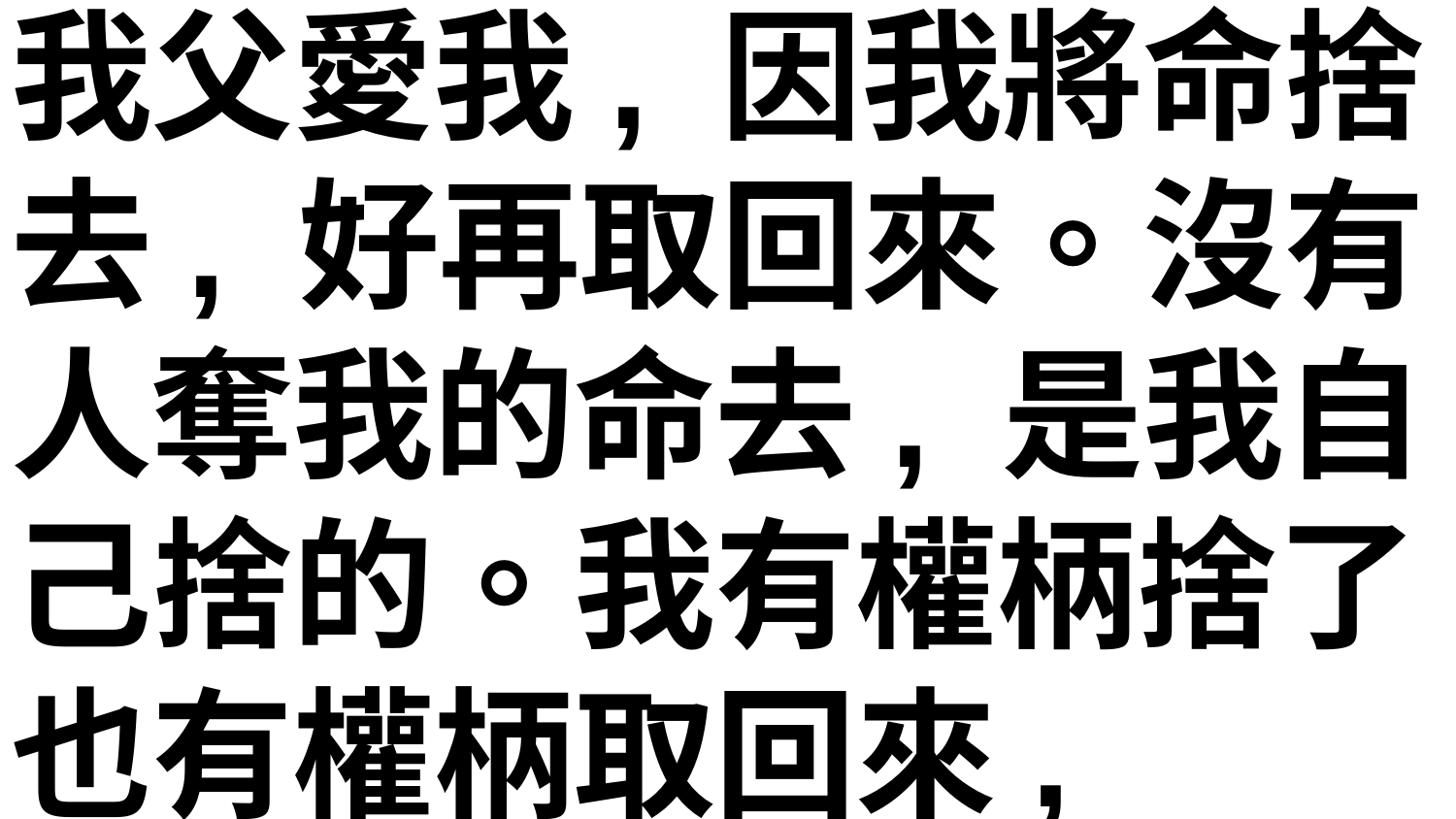

我父愛我, 因我將命捨去, 好再取回來。沒有人奪我的命去, 是我自己捨的。我有權柄捨了，也有權柄取回來,